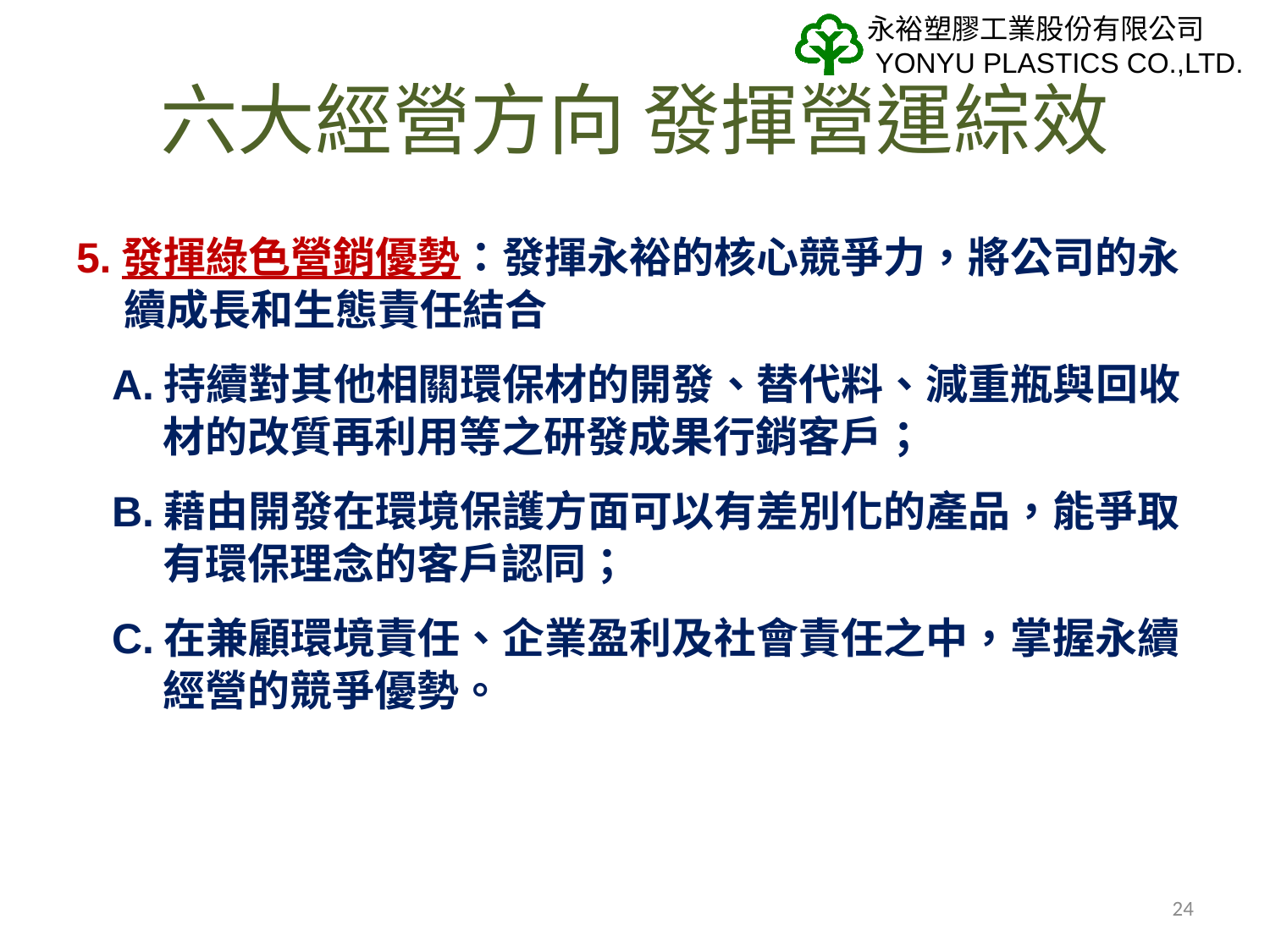

# 六大經營方向 發揮營運綜效
5.發揮綠色營銷優勢：發揮永裕的核心競爭力，將公司的永續成長和生態責任結合
   A.持續對其他相關環保材的開發、替代料、減重瓶與回收材的改質再利用等之研發成果行銷客戶；
   B.藉由開發在環境保護方面可以有差別化的產品，能爭取有環保理念的客戶認同；
   C.在兼顧環境責任、企業盈利及社會責任之中，掌握永續經營的競爭優勢。
24